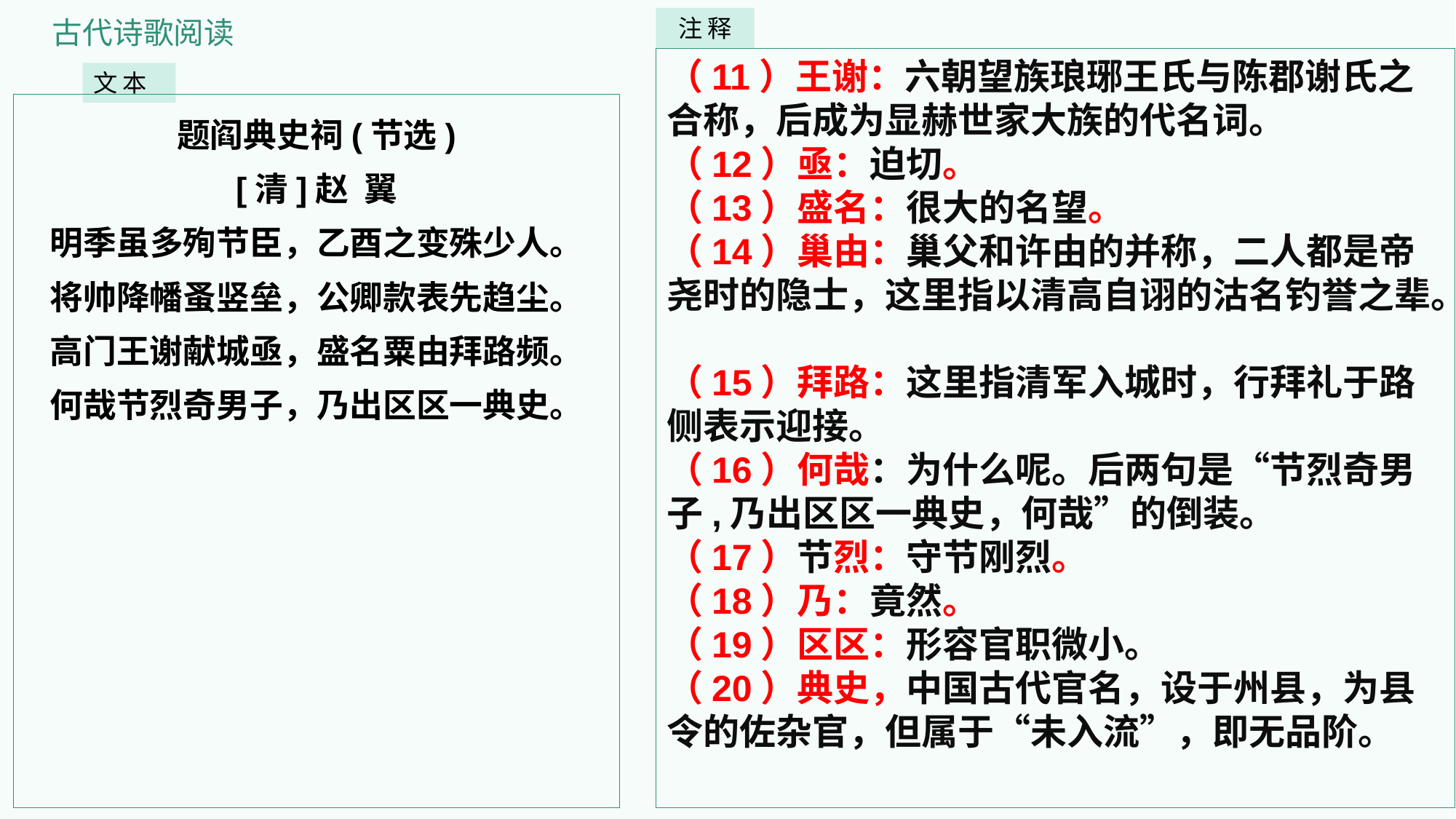

古代诗歌阅读
注 释
（11）王谢：六朝望族琅琊王氏与陈郡谢氏之合称，后成为显赫世家大族的代名词。
（12）亟：迫切。
（13）盛名：很大的名望。
（14）巢由：巢父和许由的并称，二人都是帝尧时的隐士，这里指以清高自诩的沽名钓誉之辈。
（15）拜路：这里指清军入城时，行拜礼于路侧表示迎接。
（16）何哉：为什么呢。后两句是“节烈奇男子,乃出区区一典史，何哉”的倒装。
（17）节烈：守节刚烈。
（18）乃：竟然。
（19）区区：形容官职微小。
（20）典史，中国古代官名，设于州县，为县令的佐杂官，但属于“未入流”，即无品阶。
文 本
题阎典史祠(节选)
[清]赵  翼
明季虽多殉节臣，乙酉之变殊少人。
将帅降幡蚤竖垒，公卿款表先趋尘。
高门王谢献城亟，盛名粟由拜路频。
何哉节烈奇男子，乃出区区一典史。